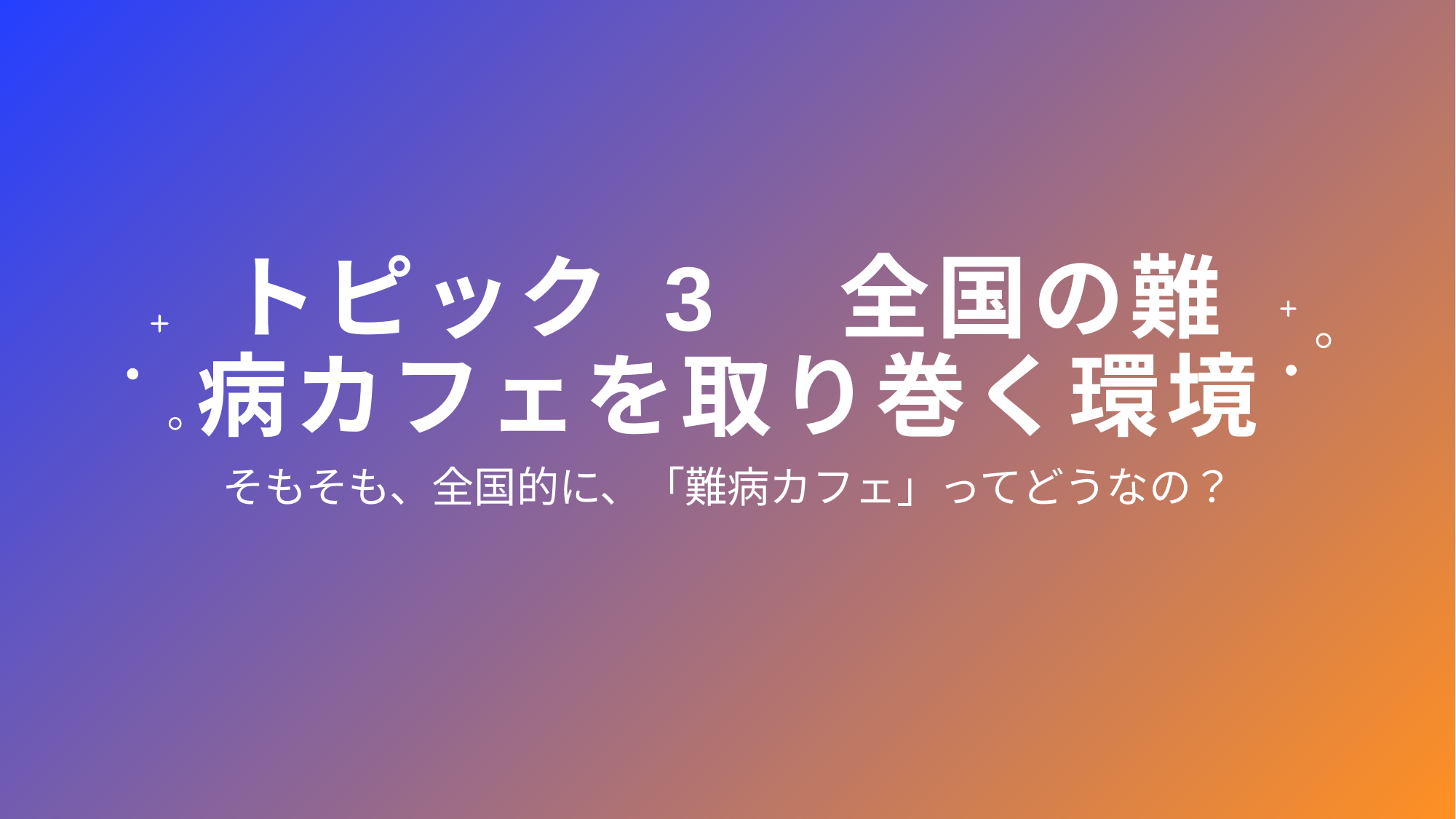

# トピック 3　全国の難病カフェを取り巻く環境
そもそも、全国的に、「難病カフェ」ってどうなの？